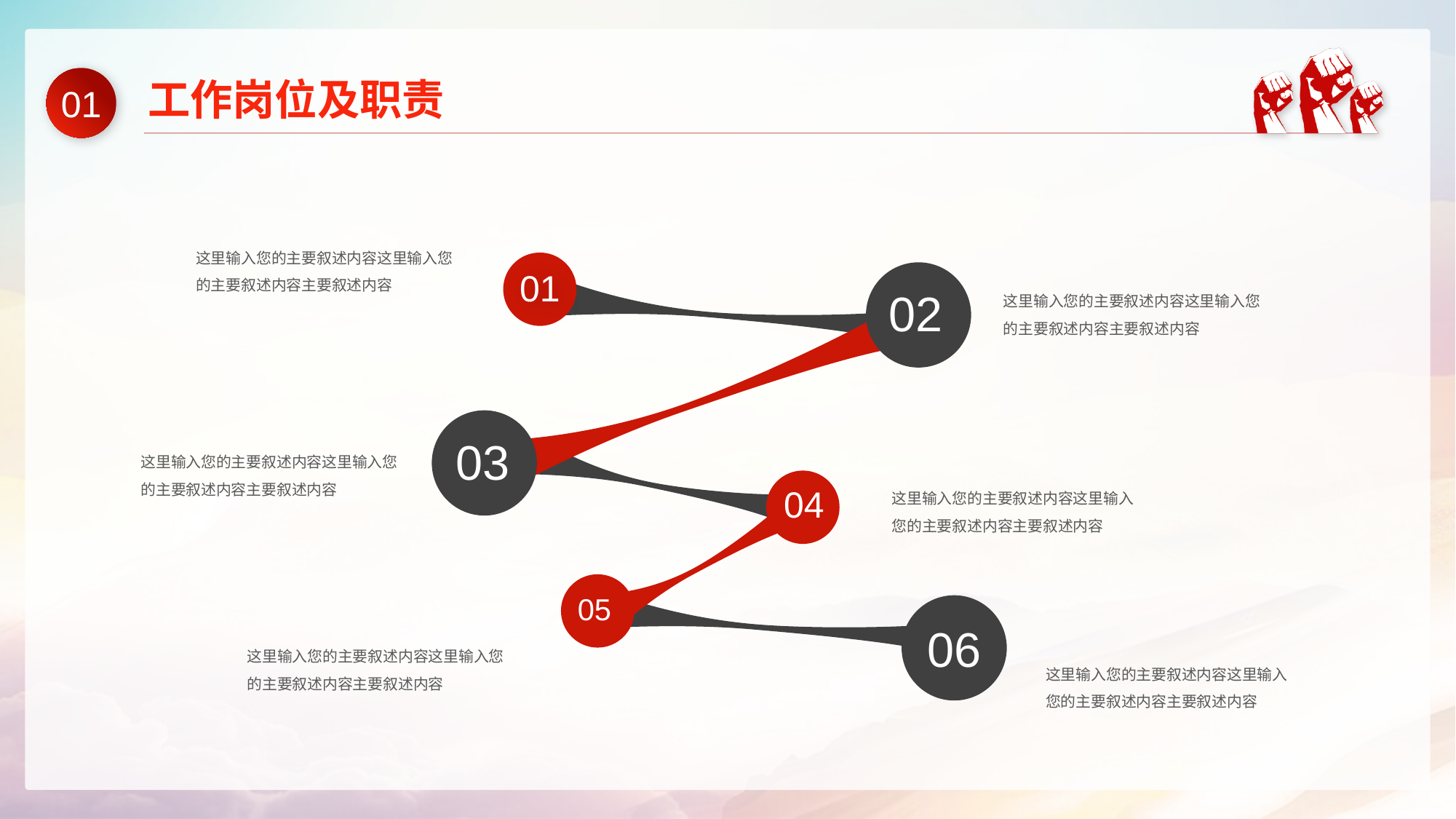

工作岗位及职责
01
https://www.ypppt.com/
这里输入您的主要叙述内容这里输入您的主要叙述内容主要叙述内容

01

02
这里输入您的主要叙述内容这里输入您的主要叙述内容主要叙述内容

03
这里输入您的主要叙述内容这里输入您的主要叙述内容主要叙述内容

04
这里输入您的主要叙述内容这里输入您的主要叙述内容主要叙述内容

05

06
这里输入您的主要叙述内容这里输入您的主要叙述内容主要叙述内容

这里输入您的主要叙述内容这里输入您的主要叙述内容主要叙述内容